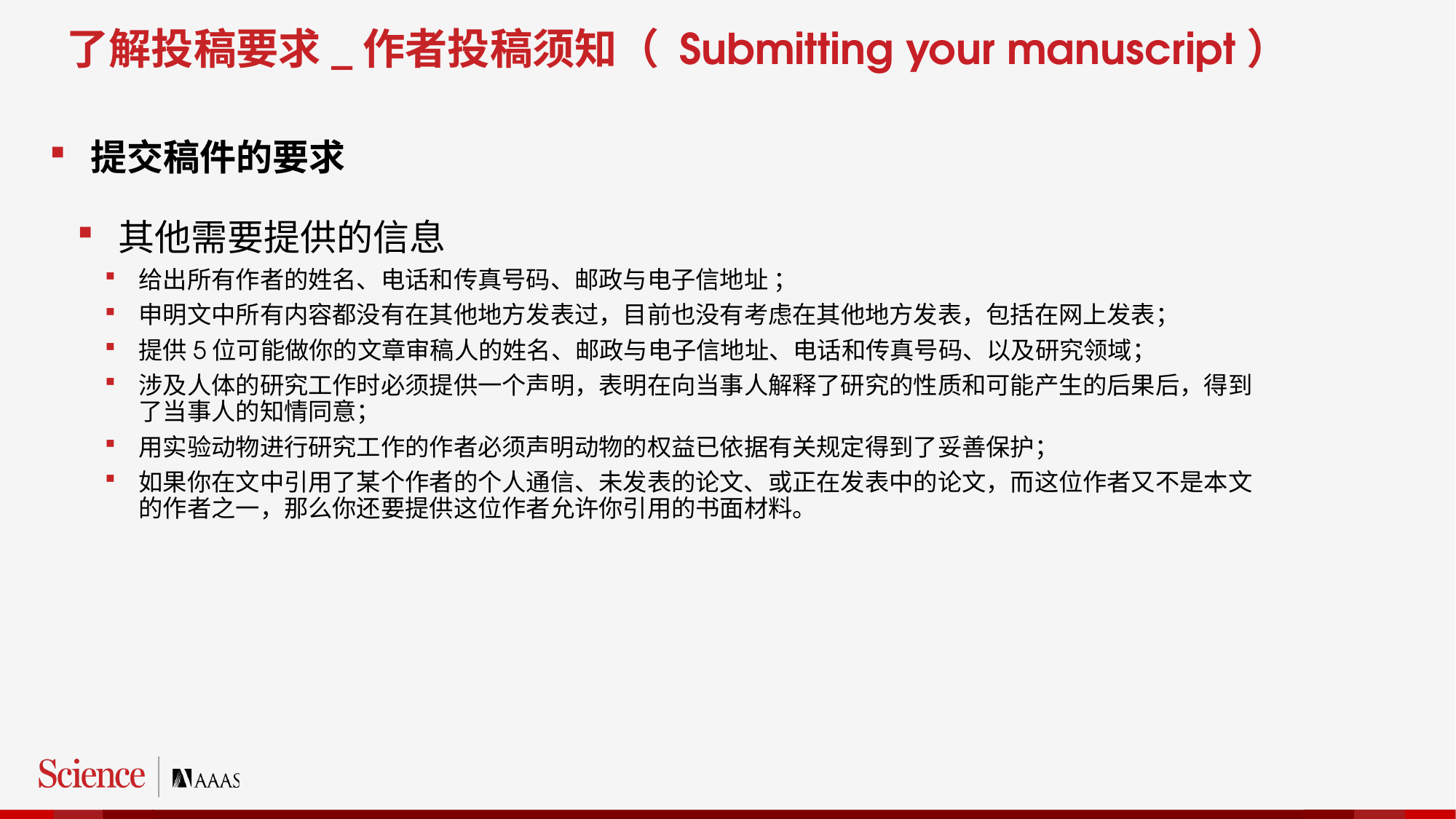

了解投稿要求_作者投稿须知（ Submitting your manuscript）
提交稿件的要求

其他需要提供的信息
给出所有作者的姓名、电话和传真号码、邮政与电子信地址 ；
申明文中所有内容都没有在其他地方发表过，目前也没有考虑在其他地方发表，包括在网上发表；
提供5位可能做你的文章审稿人的姓名、邮政与电子信地址、电话和传真号码、以及研究领域；
涉及人体的研究工作时必须提供一个声明，表明在向当事人解释了研究的性质和可能产生的后果后，得到了当事人的知情同意；
用实验动物进行研究工作的作者必须声明动物的权益已依据有关规定得到了妥善保护；
如果你在文中引用了某个作者的个人通信、未发表的论文、或正在发表中的论文，而这位作者又不是本文的作者之一，那么你还要提供这位作者允许你引用的书面材料。